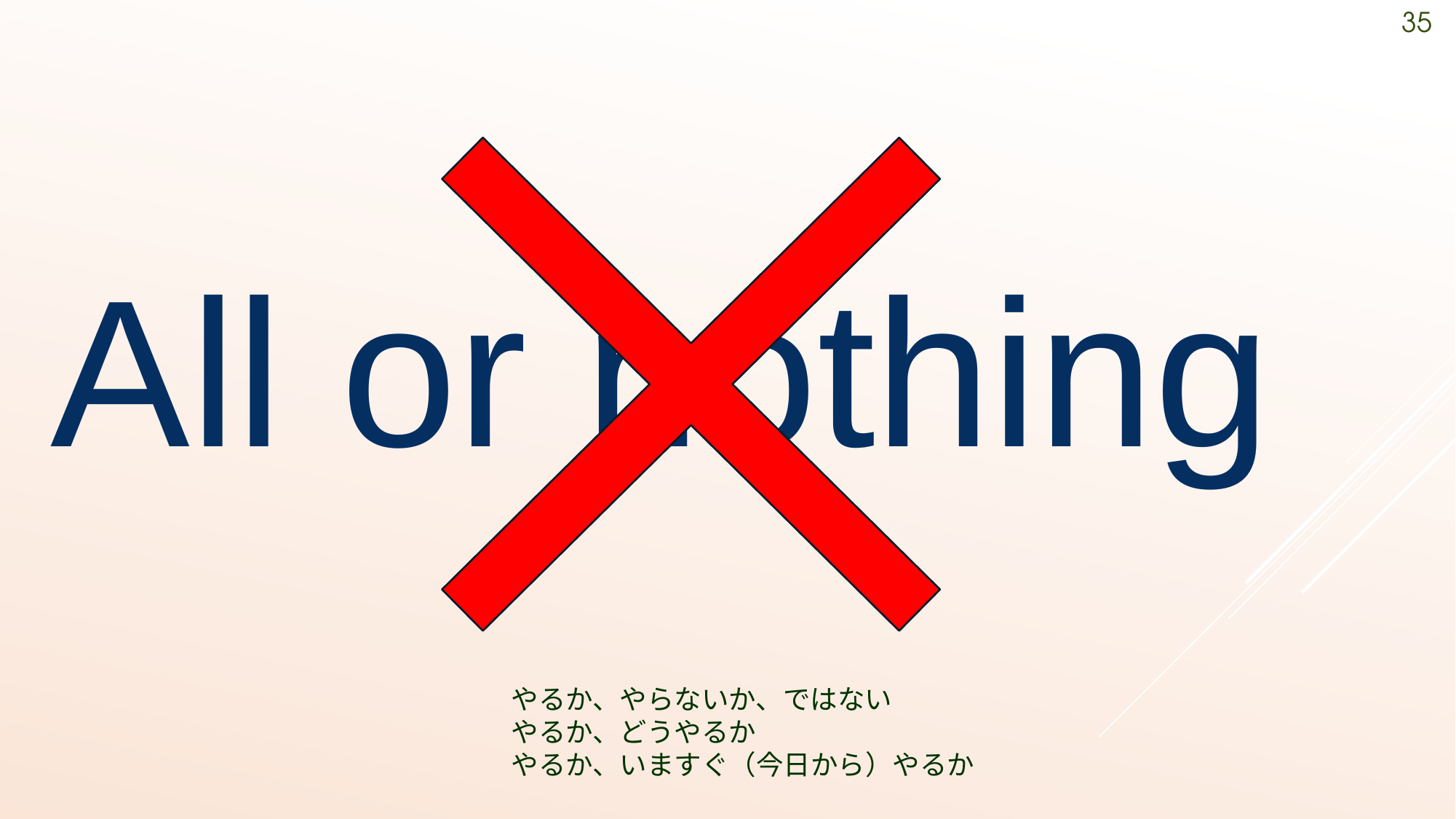

35

All or nothing
やるか、やらないか、ではない
やるか、どうやるか
やるか、いますぐ（今日から）やるか